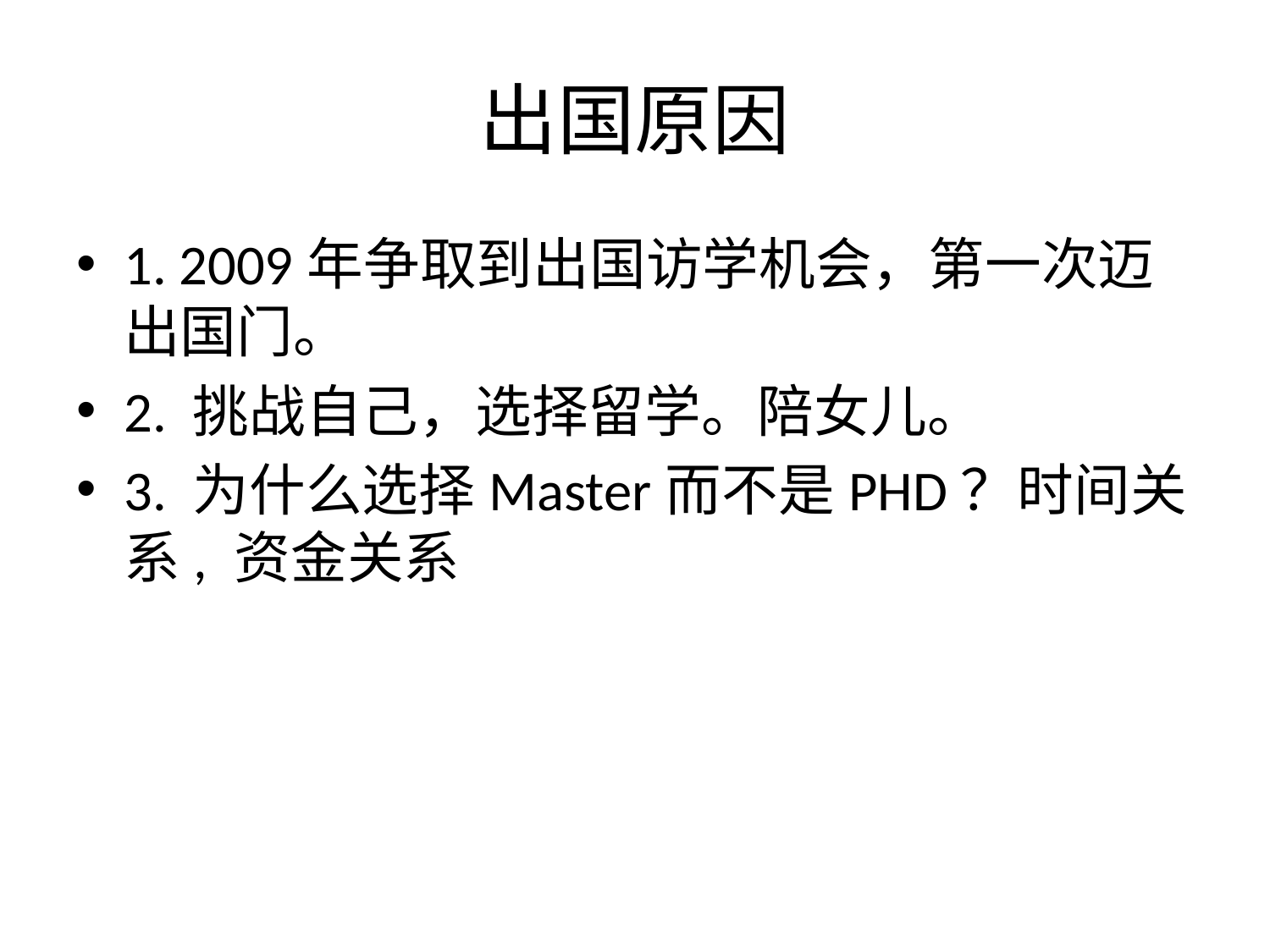

# 出国原因
1. 2009年争取到出国访学机会，第一次迈出国门。
2. 挑战自己，选择留学。陪女儿。
3. 为什么选择Master而不是PHD？时间关系, 资金关系